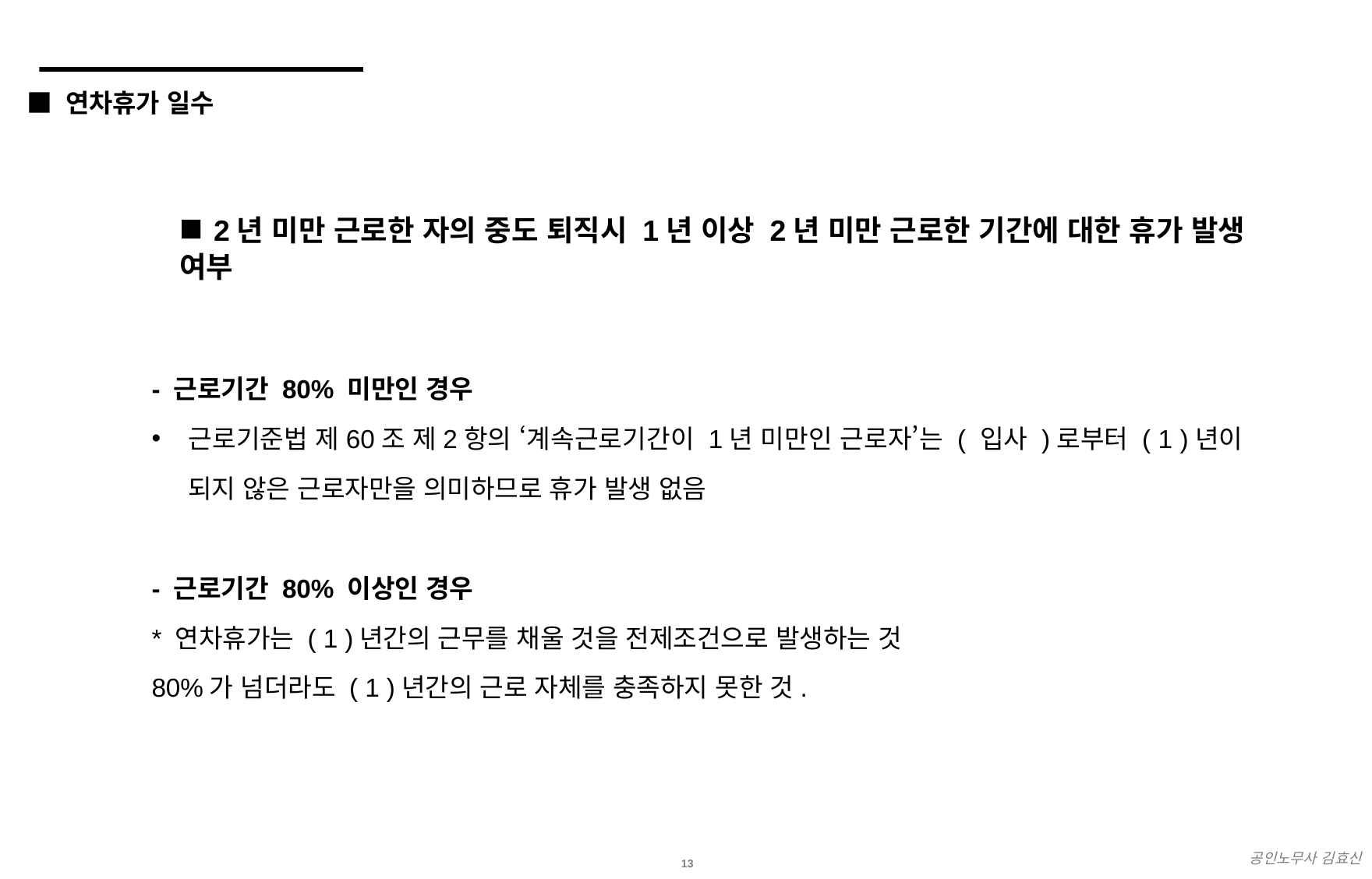

■ 연차휴가 일수
■ 2년 미만 근로한 자의 중도 퇴직시 1년 이상 2년 미만 근로한 기간에 대한 휴가 발생 여부
- 근로기간 80% 미만인 경우
근로기준법 제60조 제2항의 ‘계속근로기간이 1년 미만인 근로자’는 ( 입사 )로부터 ( 1 )년이 되지 않은 근로자만을 의미하므로 휴가 발생 없음

- 근로기간 80% 이상인 경우
* 연차휴가는 ( 1 )년간의 근무를 채울 것을 전제조건으로 발생하는 것
80%가 넘더라도 ( 1 )년간의 근로 자체를 충족하지 못한 것.